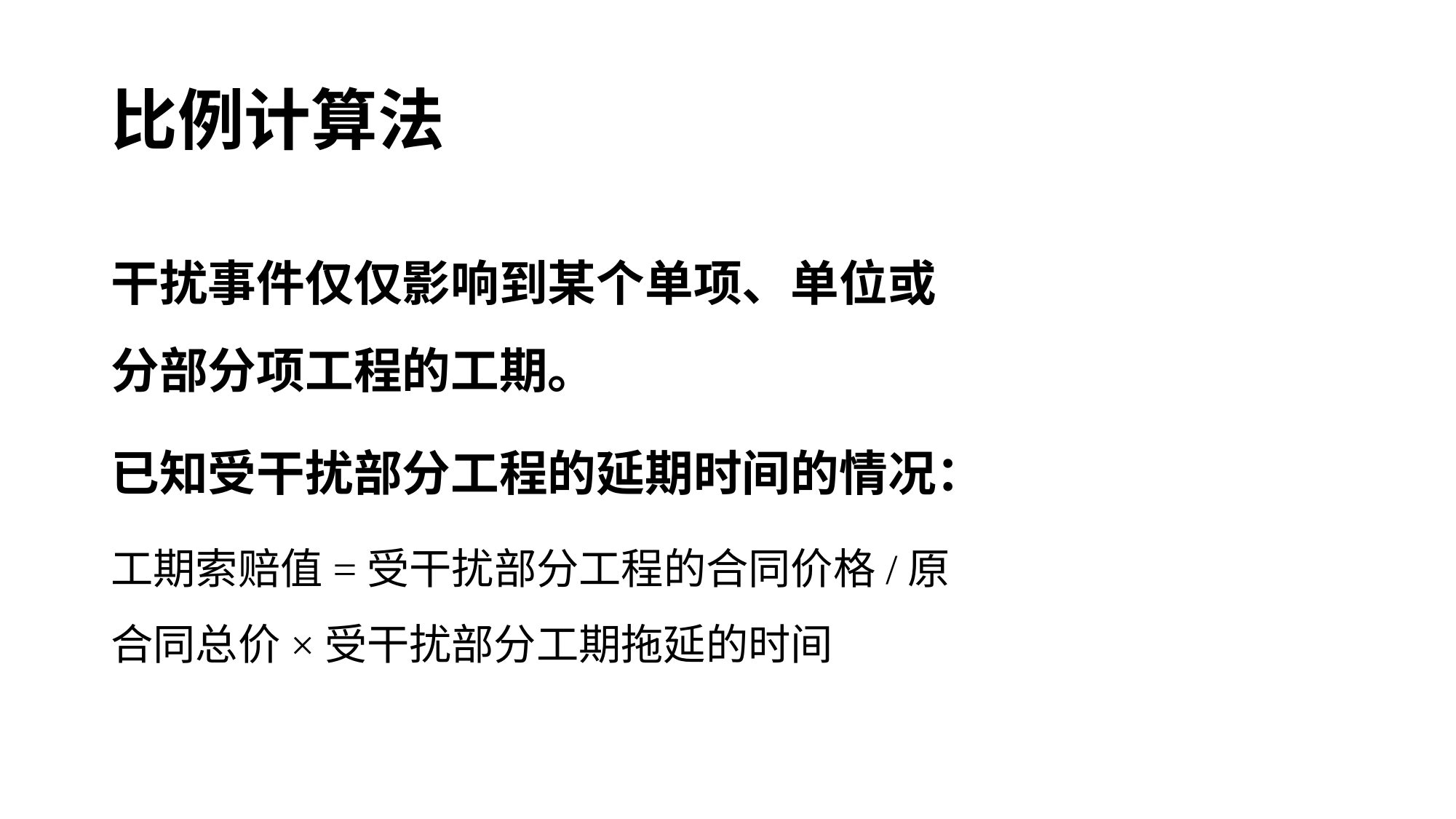

# 比例计算法
干扰事件仅仅影响到某个单项、单位或分部分项工程的工期。
已知受干扰部分工程的延期时间的情况：
工期索赔值=受干扰部分工程的合同价格/原合同总价×受干扰部分工期拖延的时间